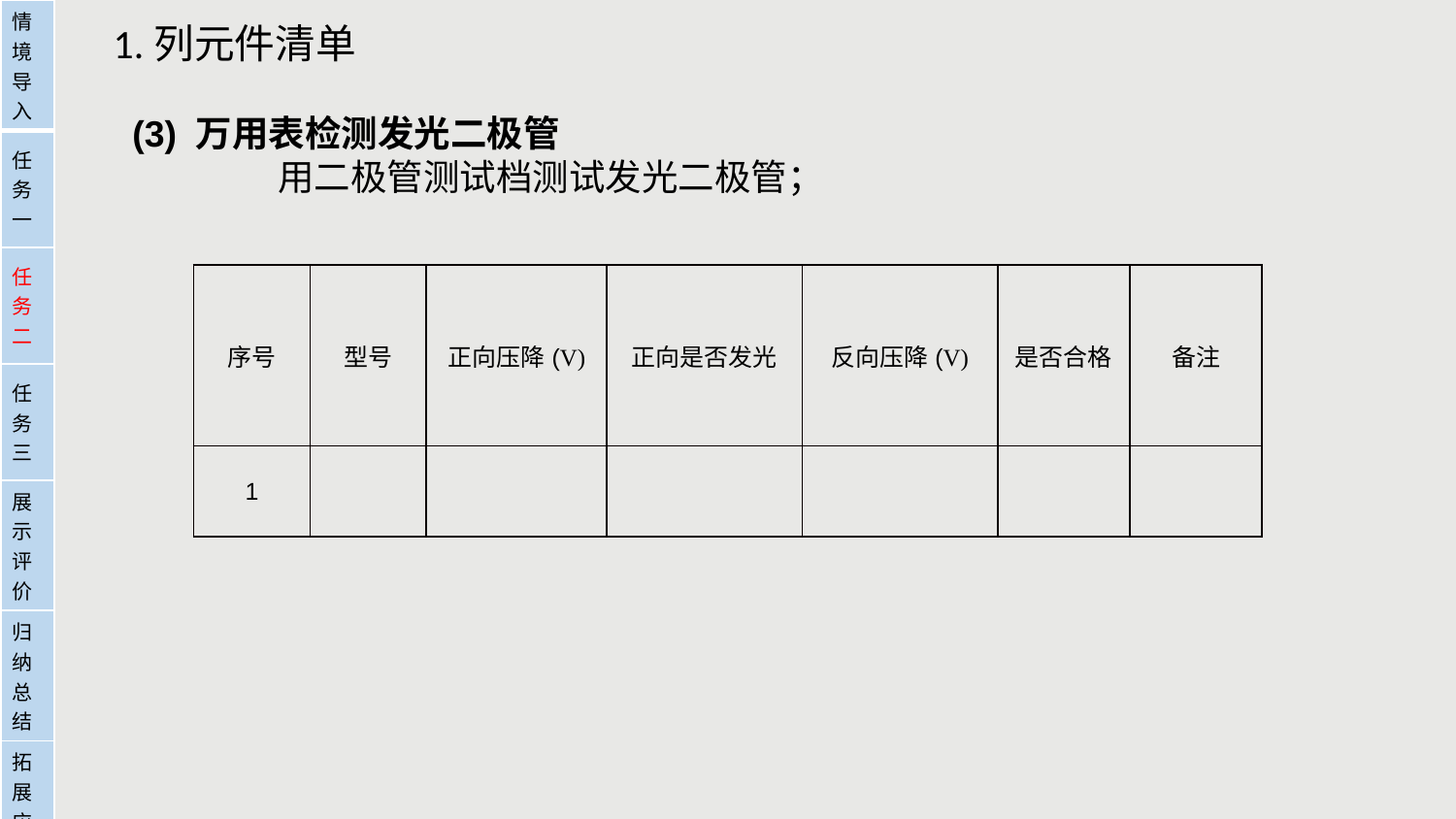

| 情境导入 |
| --- |
| 任务一 |
| 任务二 |
| 任务三 |
| 展示评价 |
| 归纳总结 |
| 拓展应用 |
1.列元件清单
(3) 万用表检测发光二极管	用二极管测试档测试发光二极管；
| 序号 | 型号 | 正向压降(V) | 正向是否发光 | 反向压降(V) | 是否合格 | 备注 |
| --- | --- | --- | --- | --- | --- | --- |
| 1 |  |  |  |  |  |  |